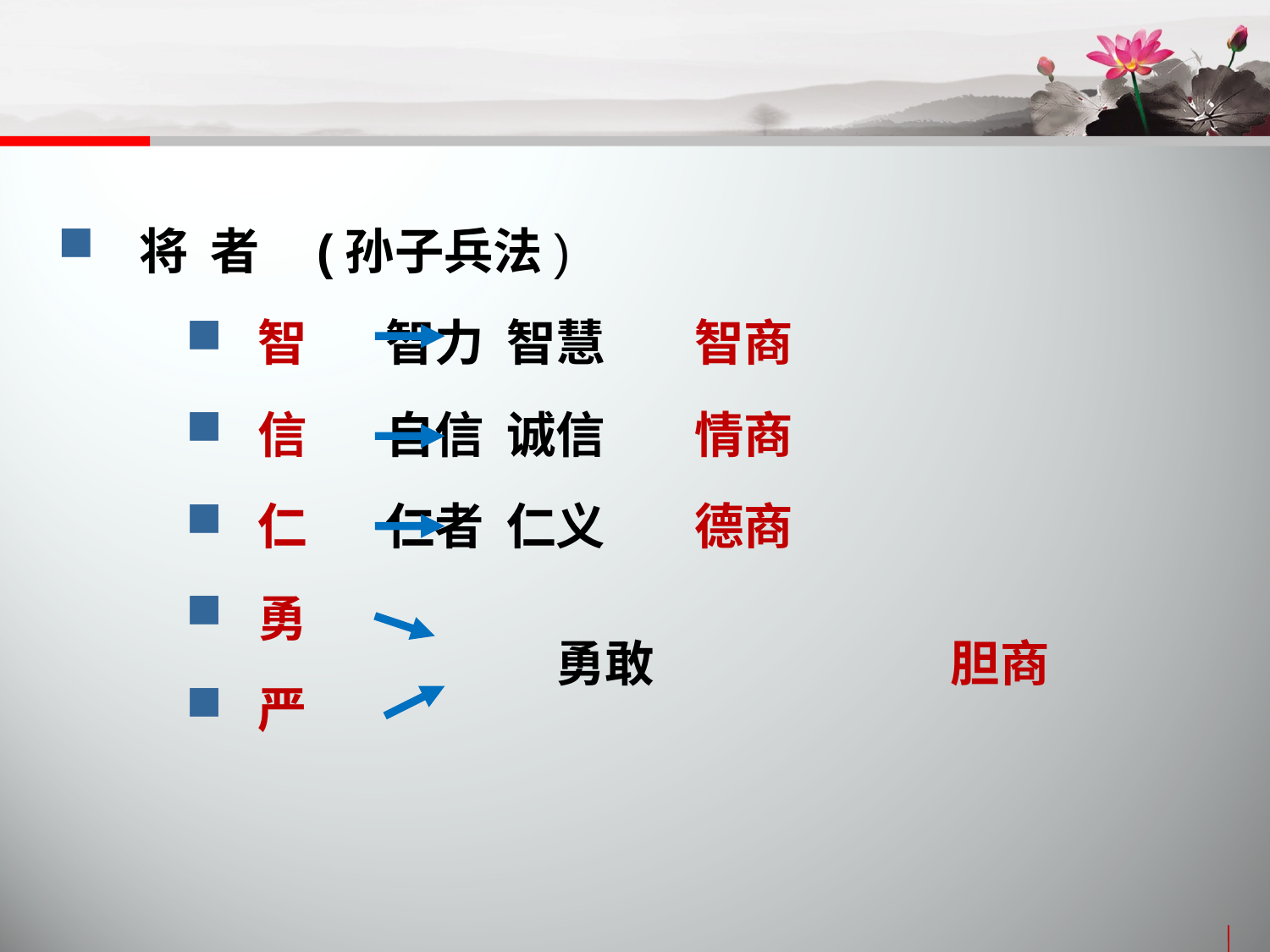

将  者    (孙子兵法)
  智       智力  智慧        智商
  信       自信  诚信        情商
  仁       仁者  仁义        德商
  勇
  严

勇敢
胆商